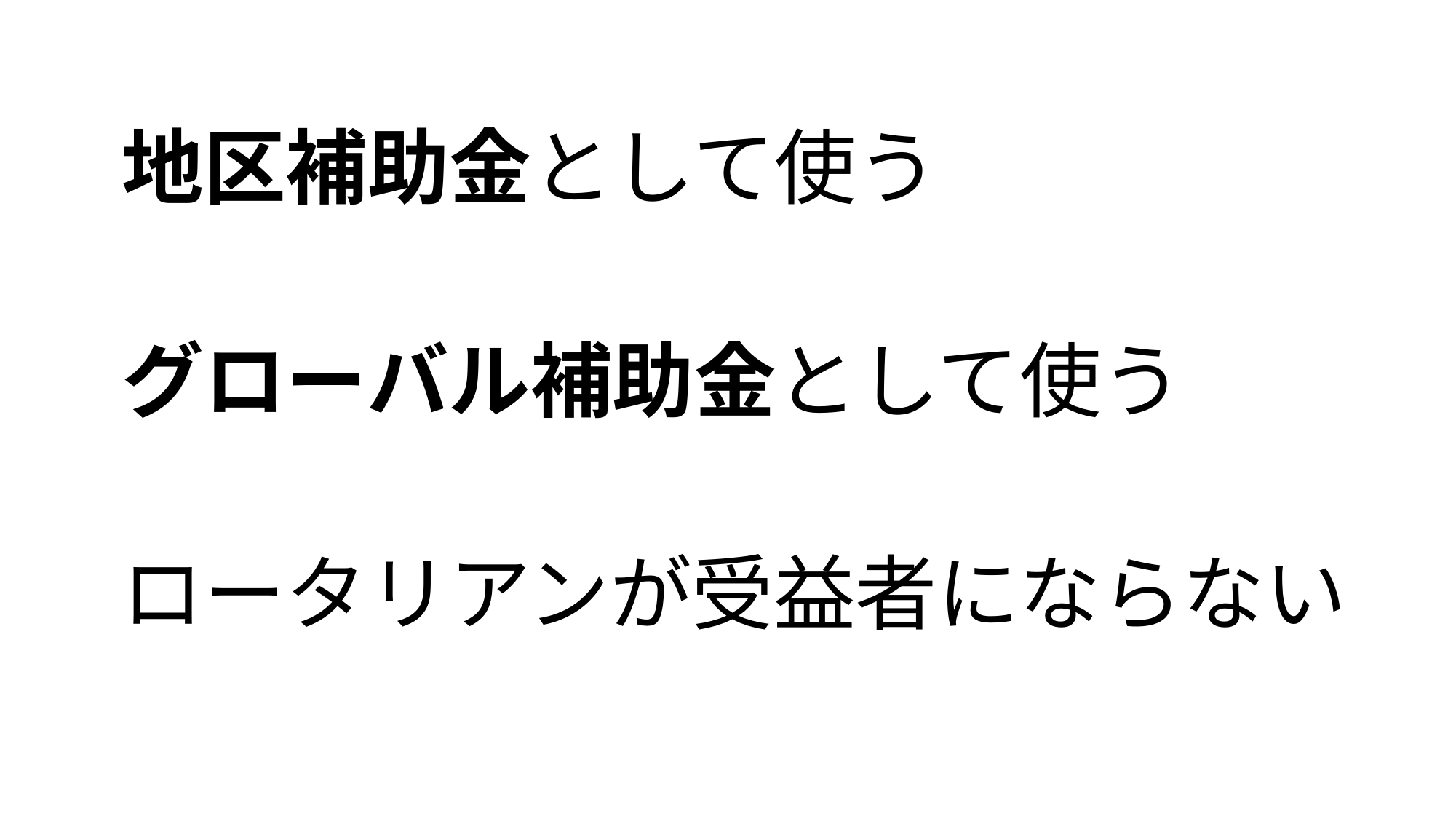

地区補助金として使う
グローバル補助金として使う
ロータリアンが受益者にならない